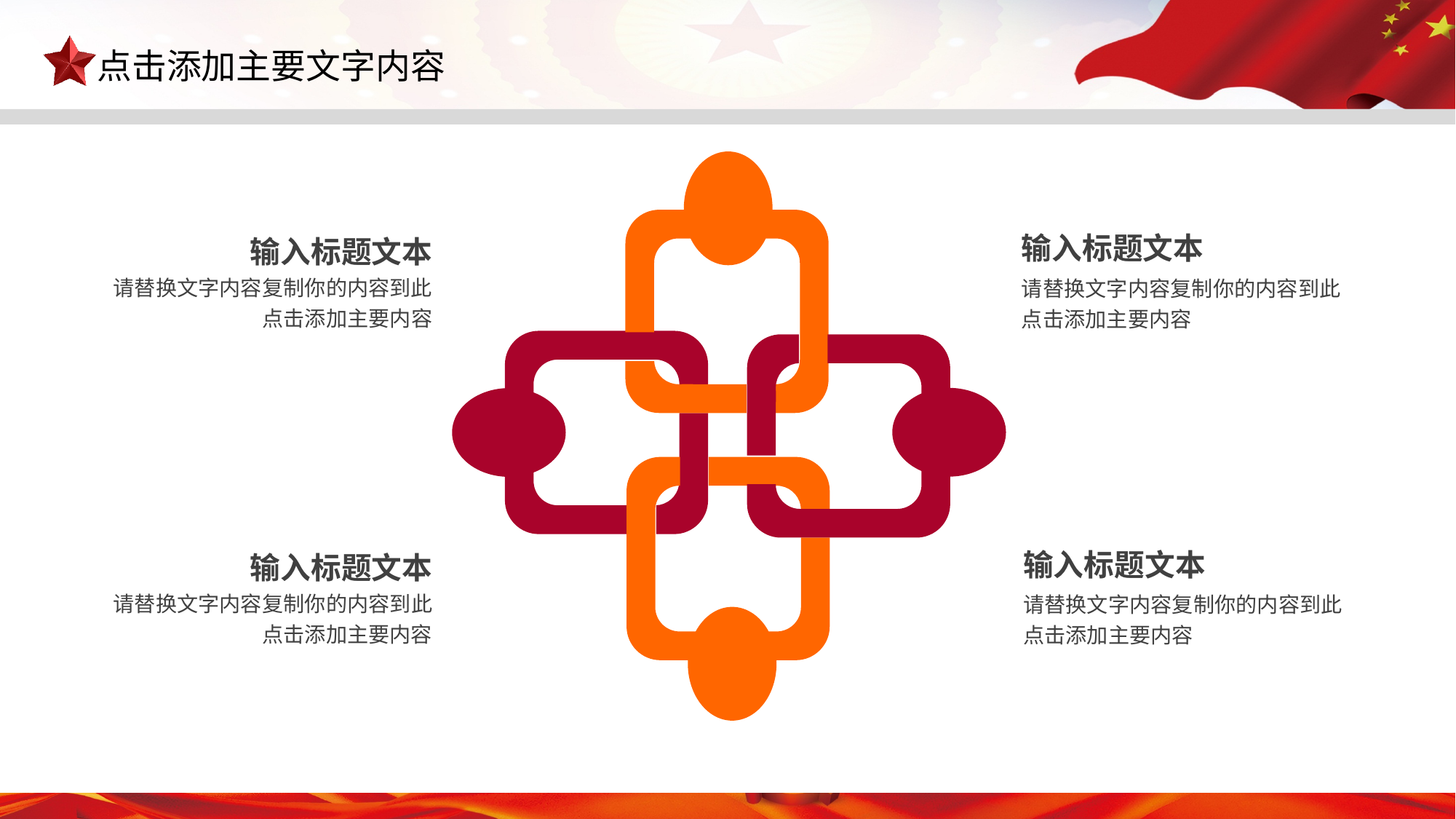

输入标题文本
请替换文字内容复制你的内容到此
点击添加主要内容
输入标题文本
请替换文字内容复制你的内容到此
点击添加主要内容
输入标题文本
请替换文字内容复制你的内容到此
点击添加主要内容
输入标题文本
请替换文字内容复制你的内容到此
点击添加主要内容